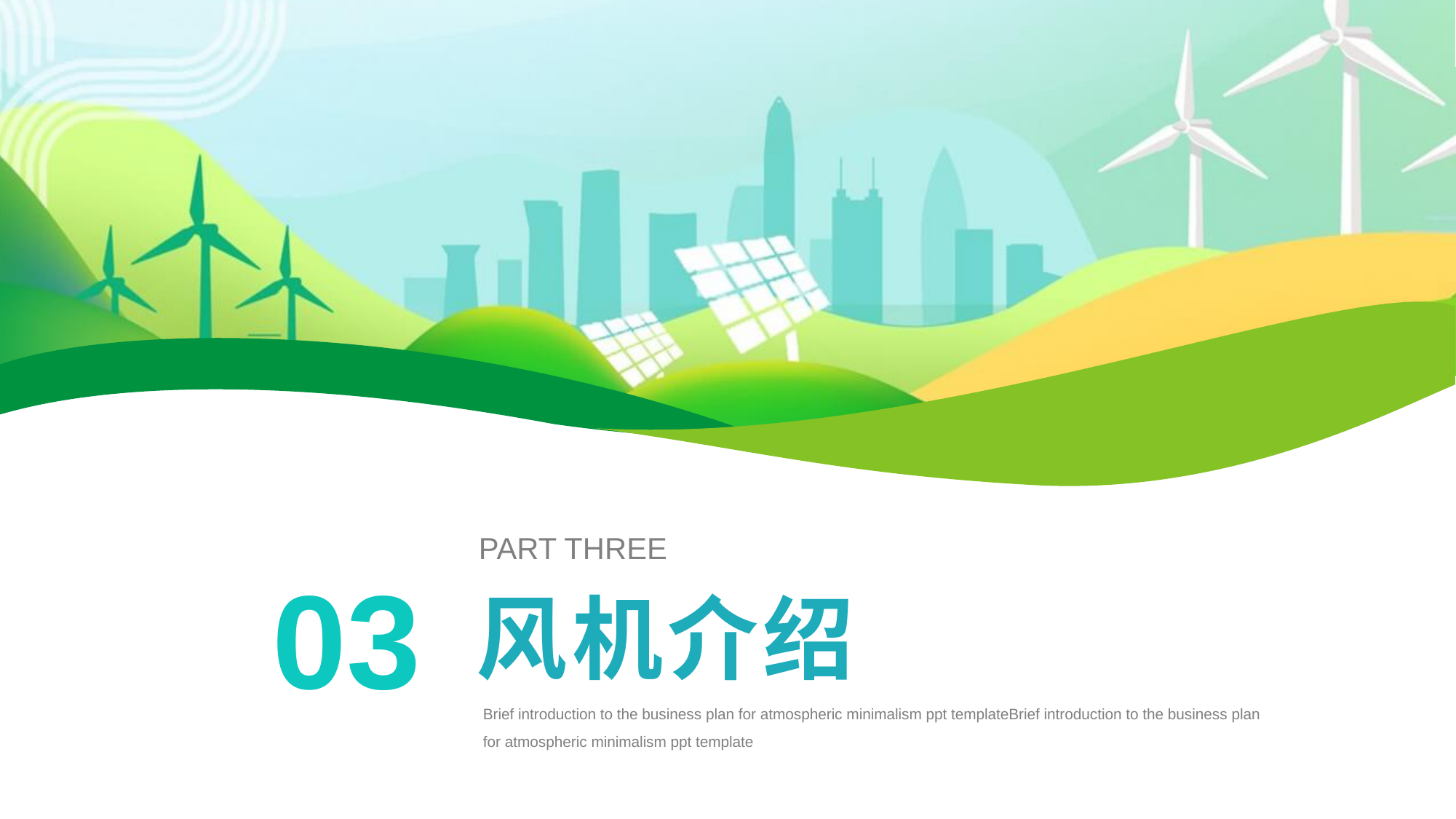

PART THREE
03
风机介绍
Brief introduction to the business plan for atmospheric minimalism ppt templateBrief introduction to the business plan for atmospheric minimalism ppt template